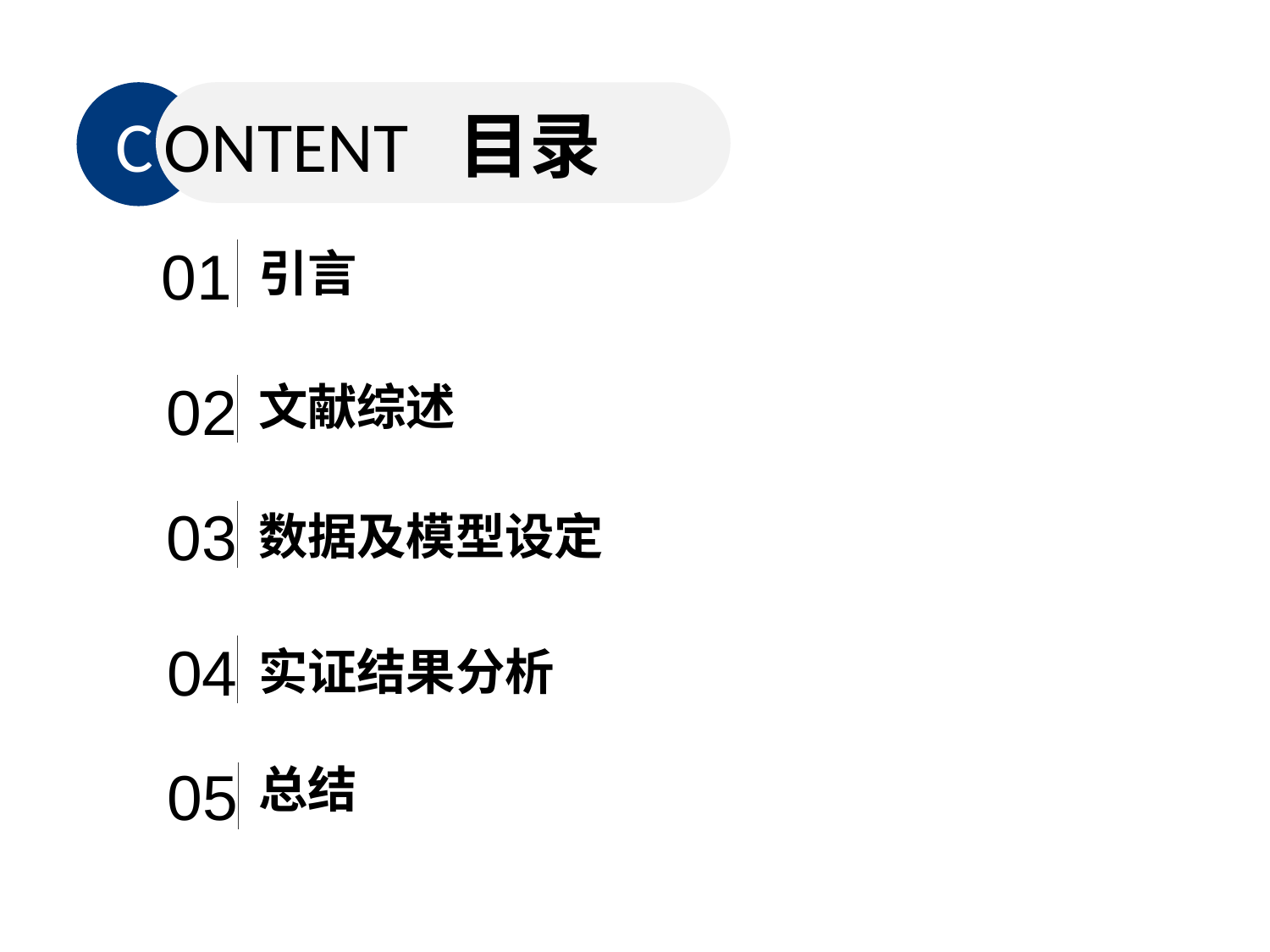

C
ONTENT  目录
01
引言
02
文献综述
03
数据及模型设定
04
实证结果分析
05
总结